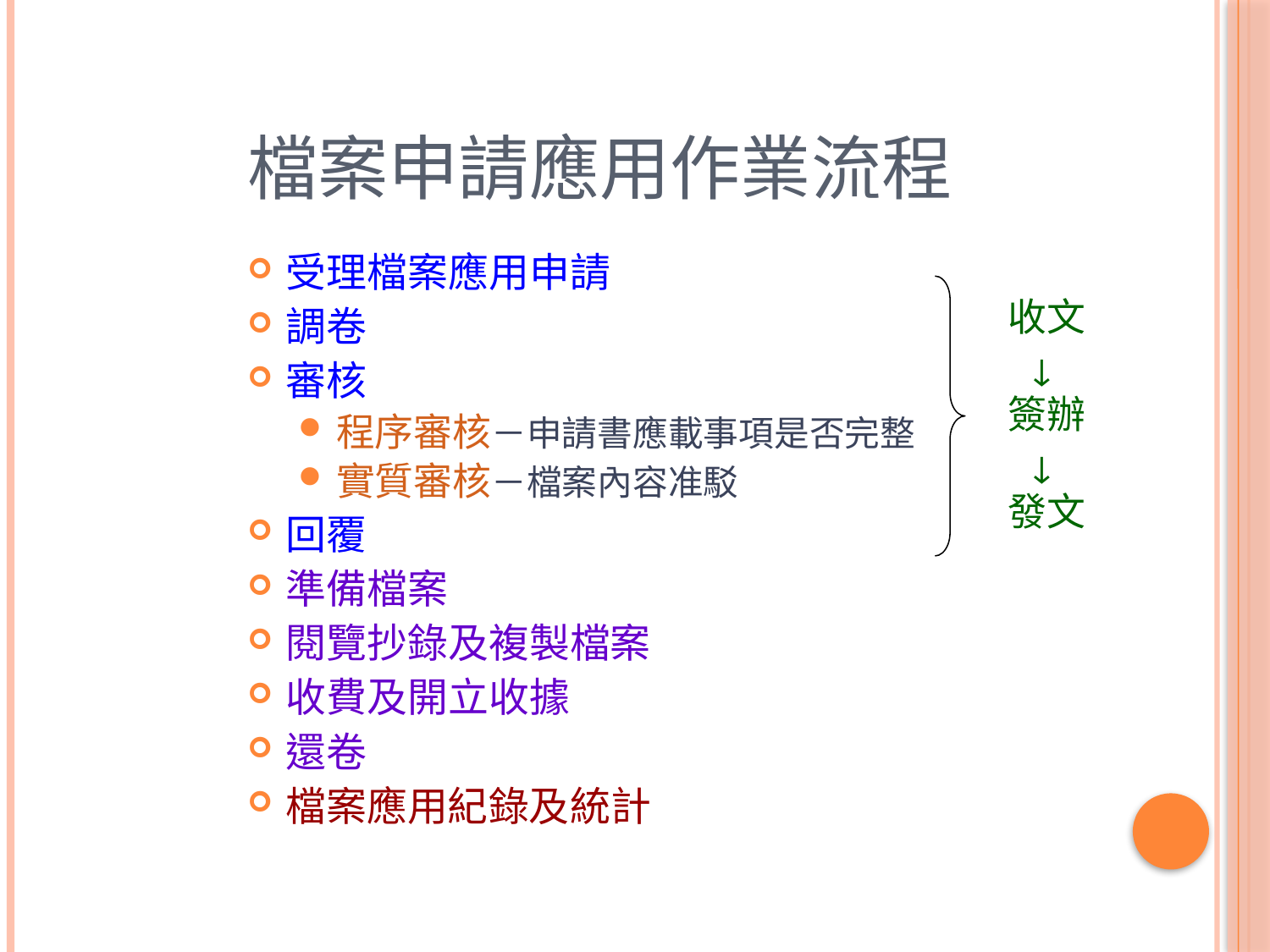

# 檔案申請應用作業流程
受理檔案應用申請
調卷
審核
程序審核－申請書應載事項是否完整
實質審核－檔案內容准駁
回覆
準備檔案
閱覽抄錄及複製檔案
收費及開立收據
還卷
檔案應用紀錄及統計

收文
  ↓
簽辦
  ↓
發文